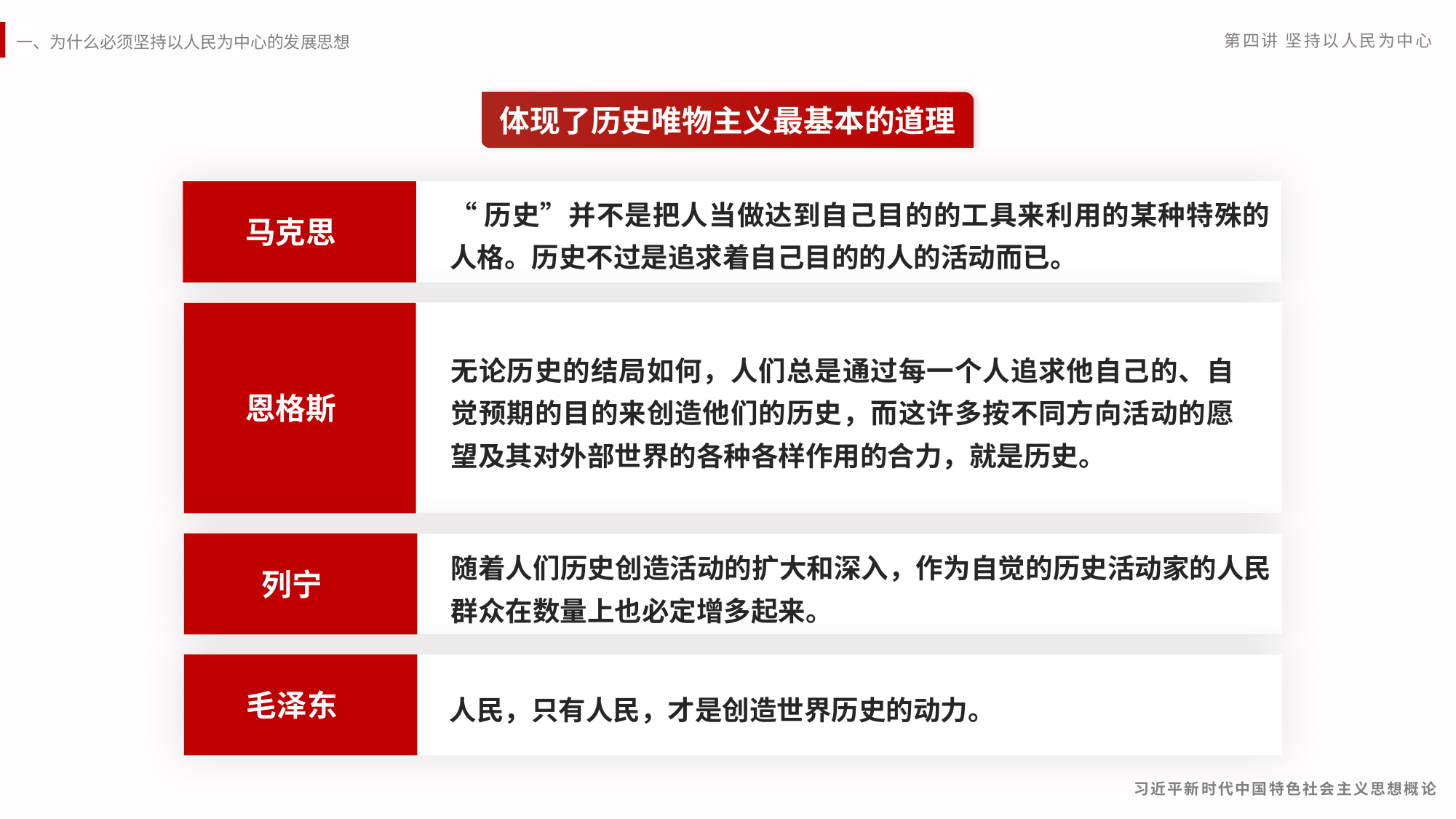

体现了历史唯物主义最基本的道理

“历史”并不是把人当做达到自己目的的工具来利用的某种特殊的人格。历史不过是追求着自己目的的人的活动而已。
马克思

无论历史的结局如何，人们总是通过每一个人追求他自己的、自觉预期的目的来创造他们的历史，而这许多按不同方向活动的愿望及其对外部世界的各种各样作用的合力，就是历史。
恩格斯

随着人们历史创造活动的扩大和深入，作为自觉的历史活动家的人民群众在数量上也必定增多起来。
列宁

人民，只有人民，才是创造世界历史的动力。
毛泽东